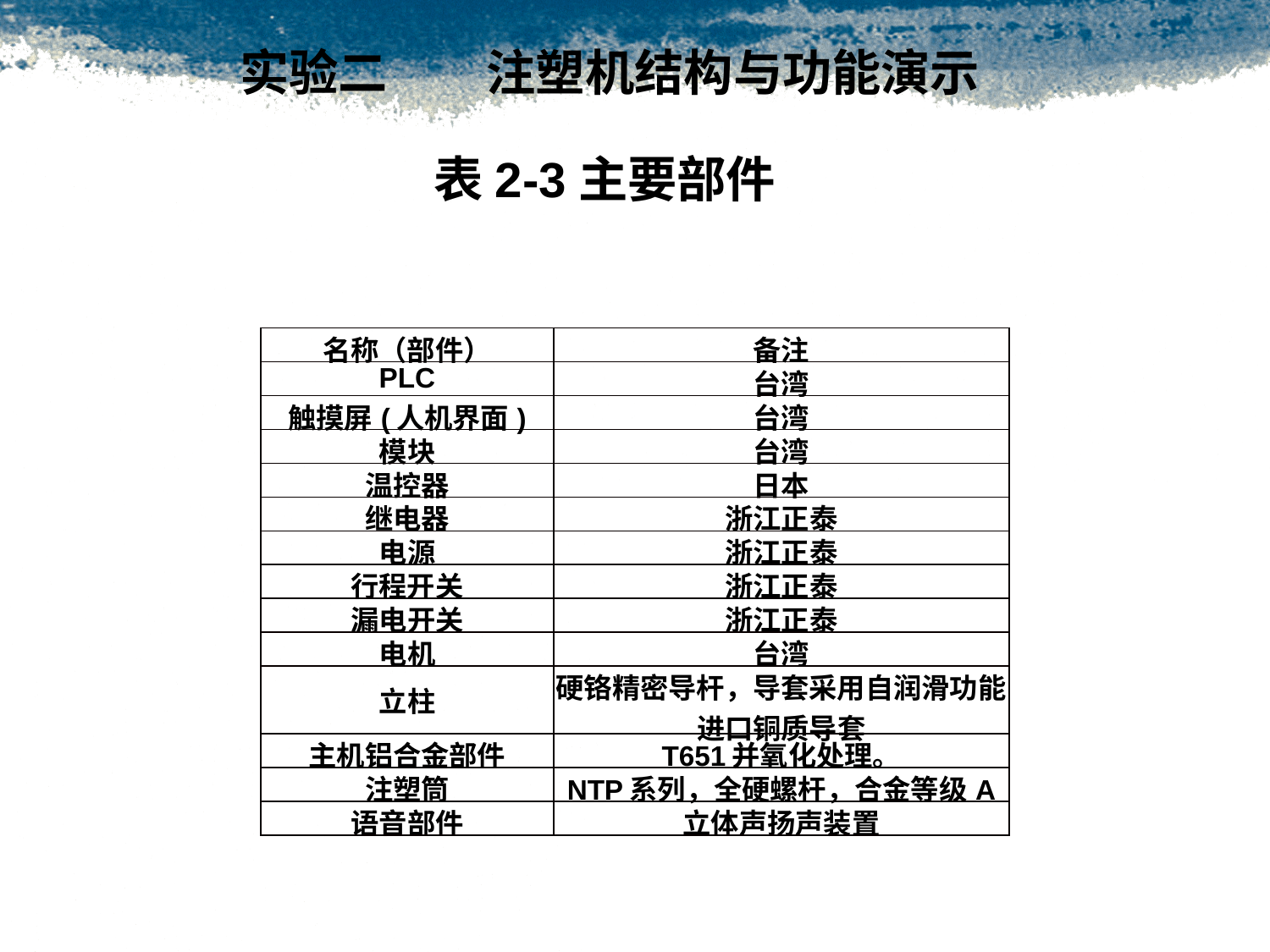

实验二　　注塑机结构与功能演示
表2-3主要部件
| 名称（部件） | 备注 |
| --- | --- |
| PLC | 台湾 |
| 触摸屏(人机界面) | 台湾 |
| 模块 | 台湾 |
| 温控器 | 日本 |
| 继电器 | 浙江正泰 |
| 电源 | 浙江正泰 |
| 行程开关 | 浙江正泰 |
| 漏电开关 | 浙江正泰 |
| 电机 | 台湾 |
| 立柱 | 硬铬精密导杆，导套采用自润滑功能进口铜质导套 |
| 主机铝合金部件 | T651并氧化处理。 |
| 注塑筒 | NTP系列，全硬螺杆，合金等级A |
| 语音部件 | 立体声扬声装置 |